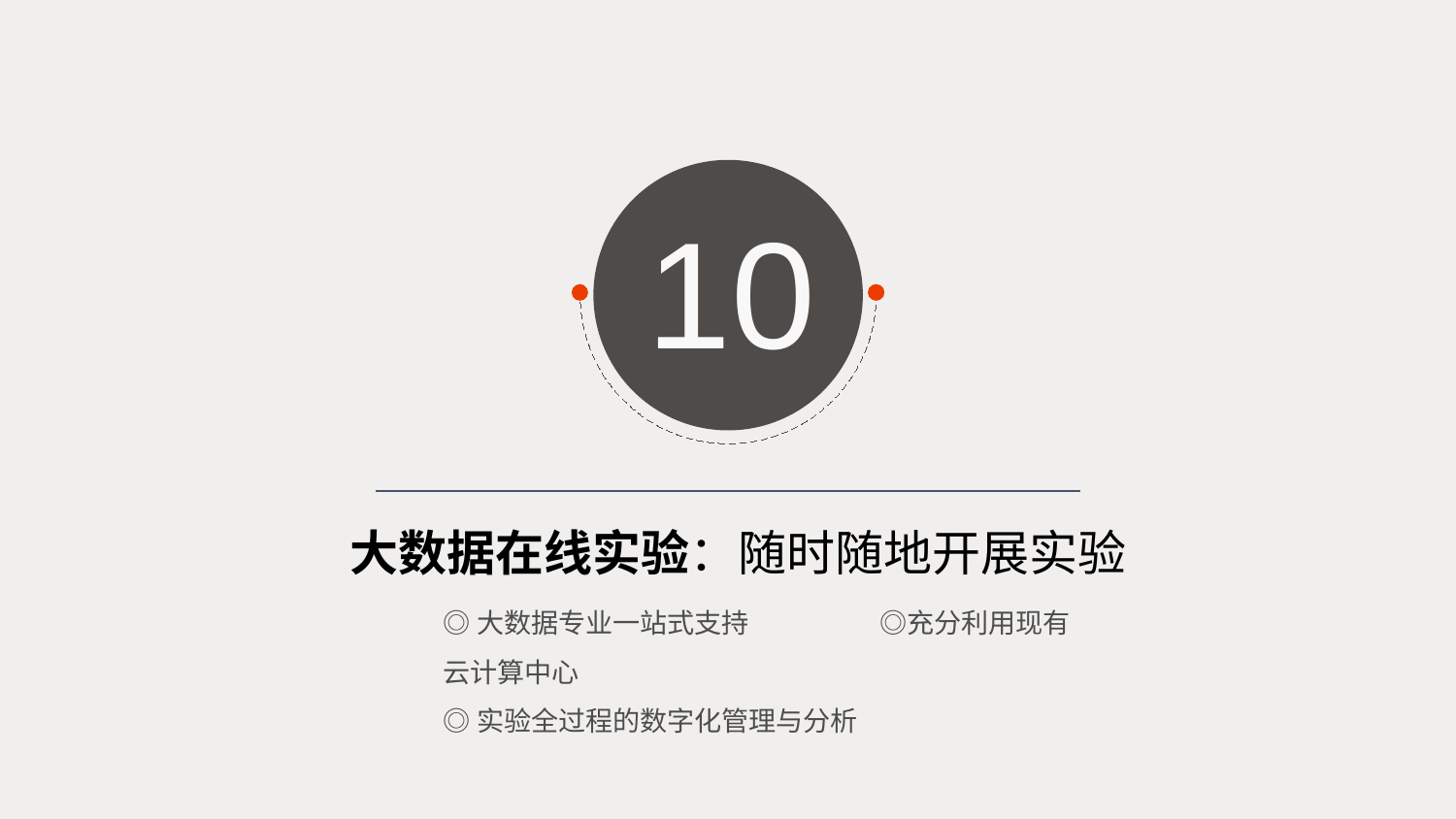

10

大数据在线实验：随时随地开展实验
◎大数据专业一站式支持	◎充分利用现有云计算中心
◎实验全过程的数字化管理与分析